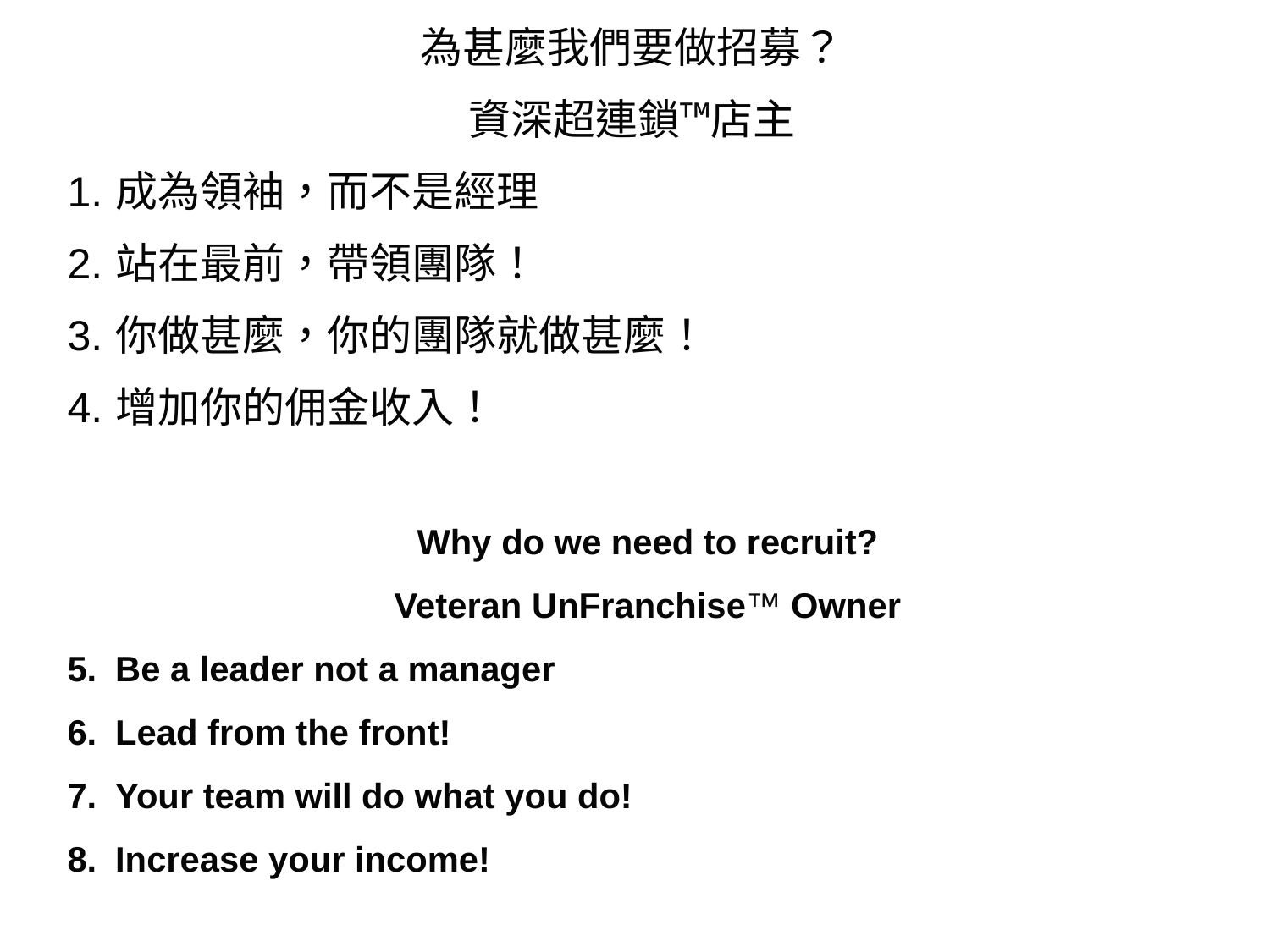

為甚麼我們要做招募？
資深超連鎖™店主
成為領袖，而不是經理
站在最前，帶領團隊！
你做甚麼，你的團隊就做甚麼！
增加你的佣金收入！

Why do we need to recruit?
Veteran UnFranchise™ Owner
Be a leader not a manager
Lead from the front!
Your team will do what you do!
Increase your income!